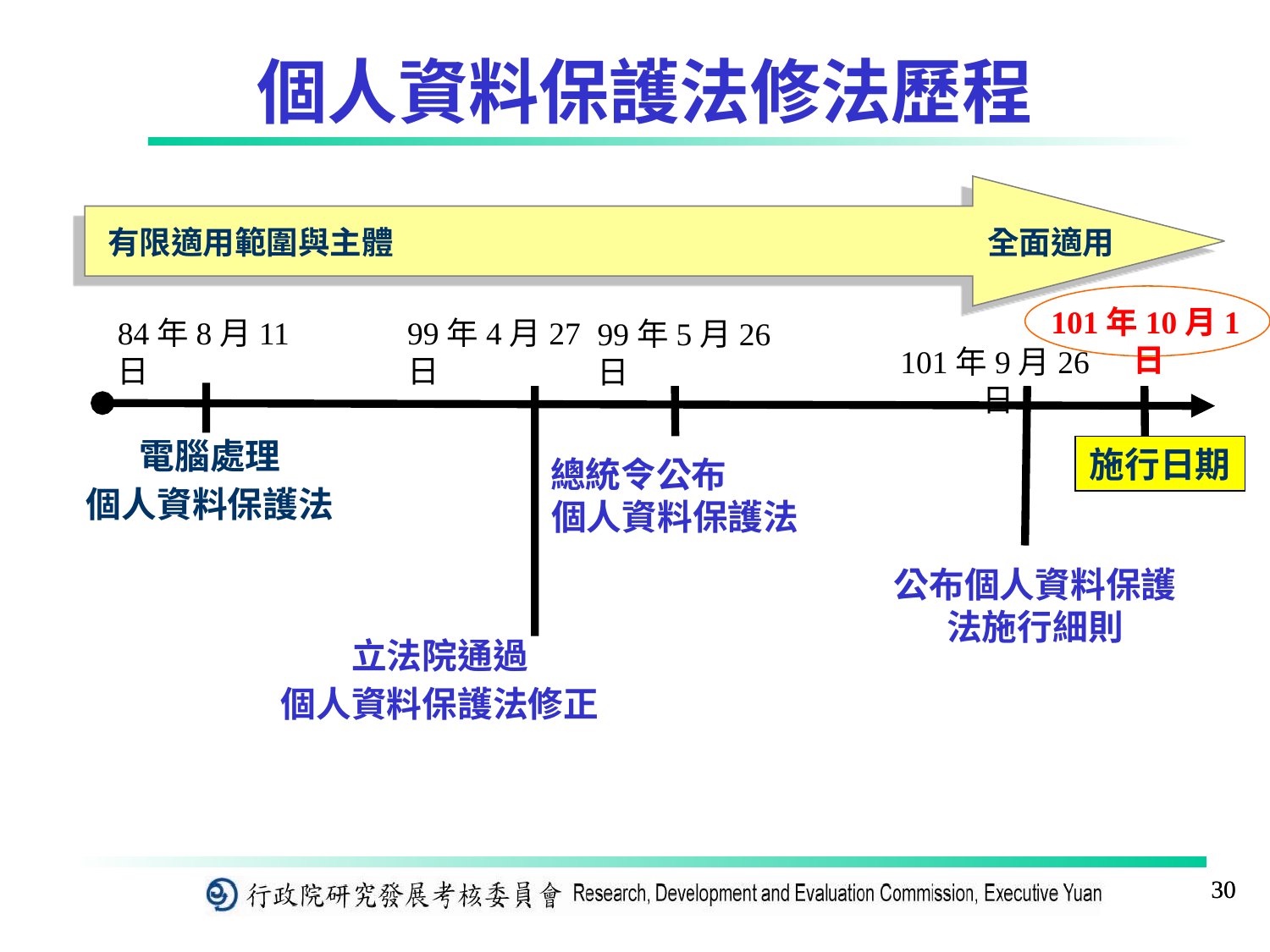

個人資料保護法修法歷程

有限適用範圍與主體
全面適用

101年10月1日
84年8月11日
99年4月27日
99年5月26日
101年9月26日

電腦處理
個人資料保護法
施行日期
總統令公布          個人資料保護法
公布個人資料保護法施行細則
立法院通過
個人資料保護法修正
30
30